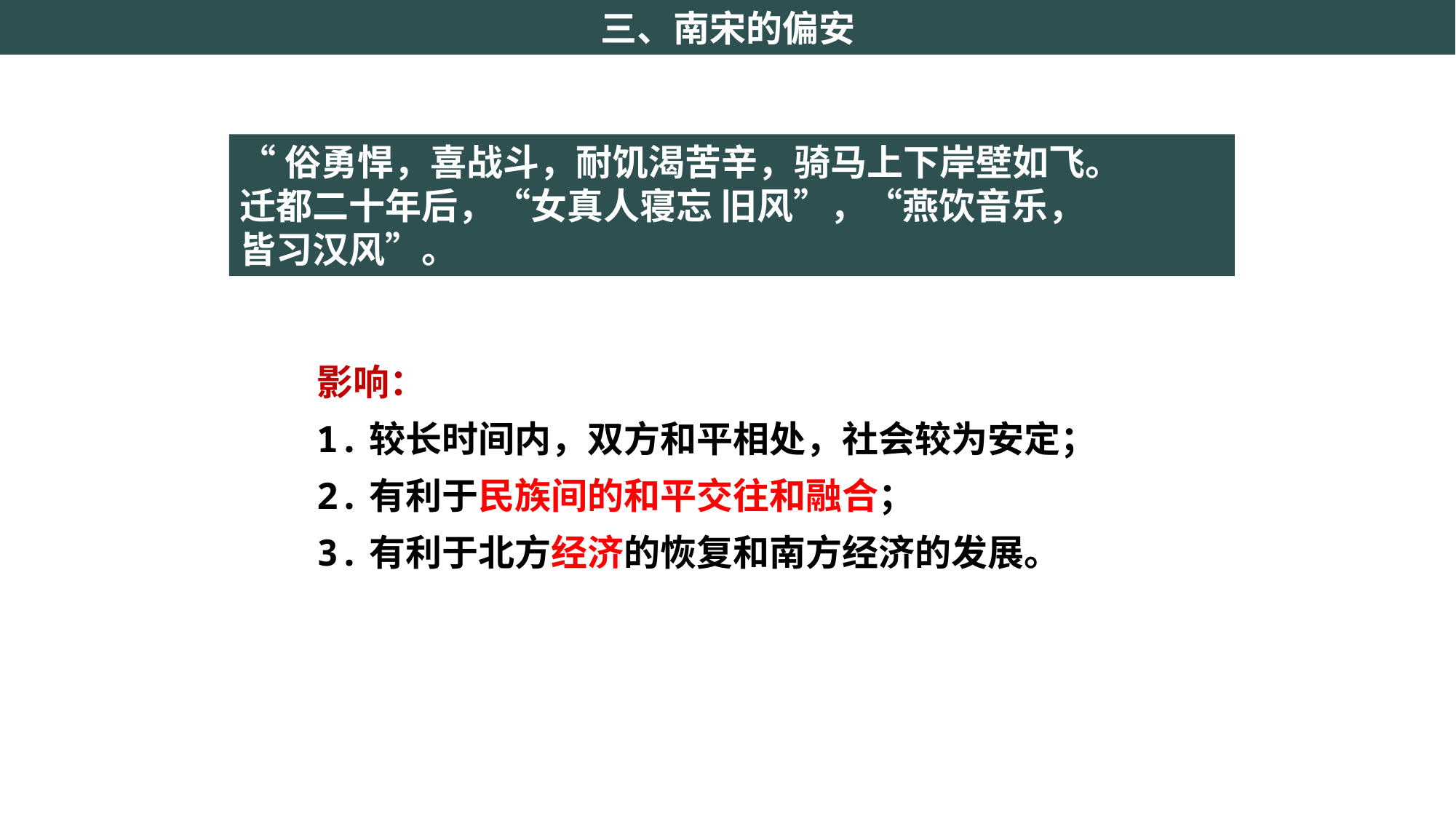

三、南宋的偏安
“俗勇悍，喜战斗，耐饥渴苦辛，骑马上下岸壁如飞。
迁都二十年后，“女真人寝忘 旧风”，“燕饮音乐，
皆习汉风”。
影响：
1.较长时间内，双方和平相处，社会较为安定；
2.有利于民族间的和平交往和融合；
3.有利于北方经济的恢复和南方经济的发展。